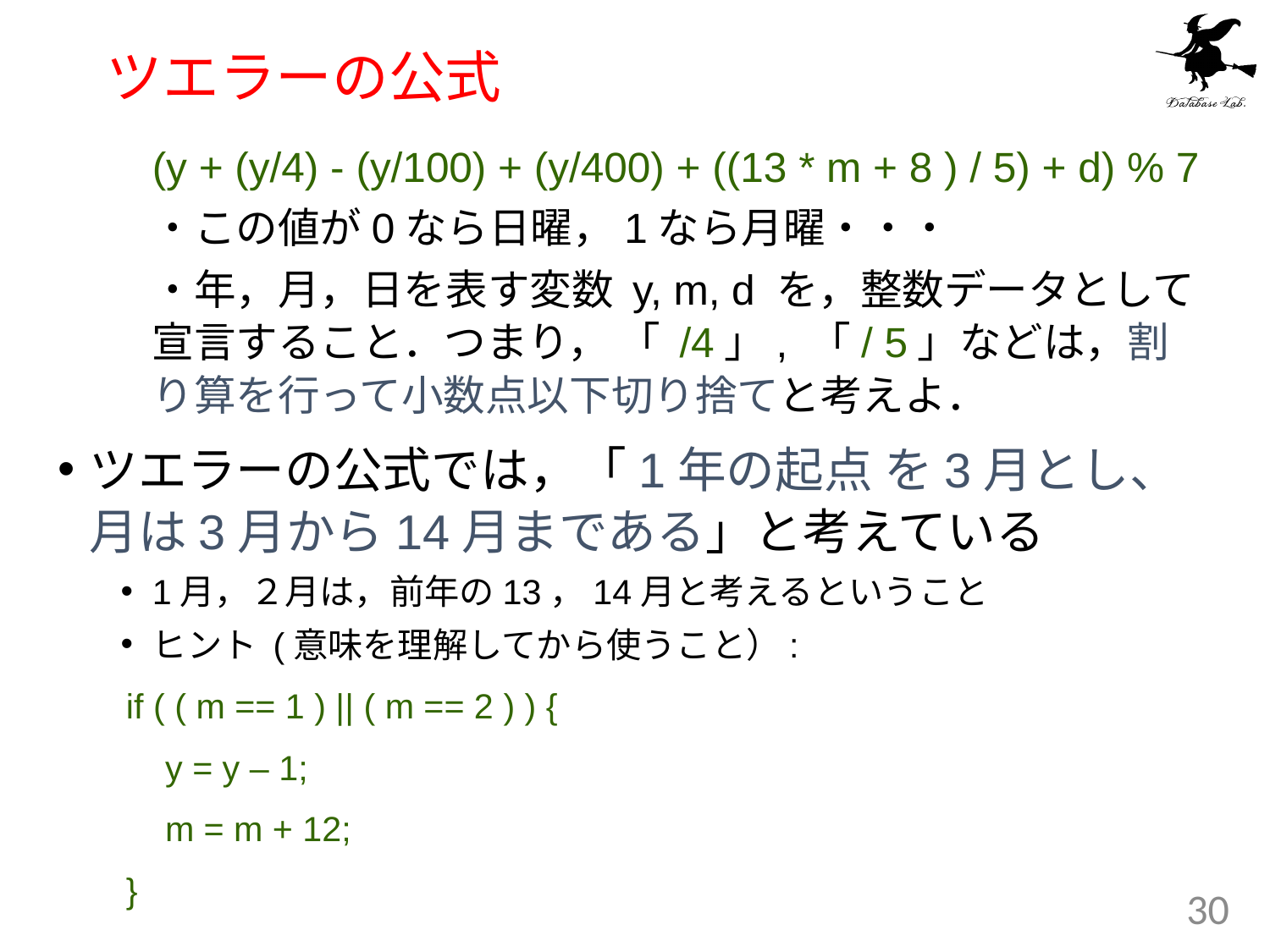

# ツエラーの公式
	(y + (y/4) - (y/100) + (y/400) + ((13 * m + 8 ) / 5) + d) % 7
	・この値が0なら日曜，1なら月曜・・・
	・年，月，日を表す変数 y, m, d を，整数データとして宣言すること．つまり， 「 /4」, 「/ 5」などは，割り算を行って小数点以下切り捨てと考えよ．
ツエラーの公式では，「1年の起点 を3月とし、月は3月から14月まである」と考えている
1月，２月は，前年の13，14月と考えるということ
ヒント (意味を理解してから使うこと）:
       if ( ( m == 1 ) || ( m == 2 ) ) {
           y = y – 1;
           m = m + 12;
       }

30